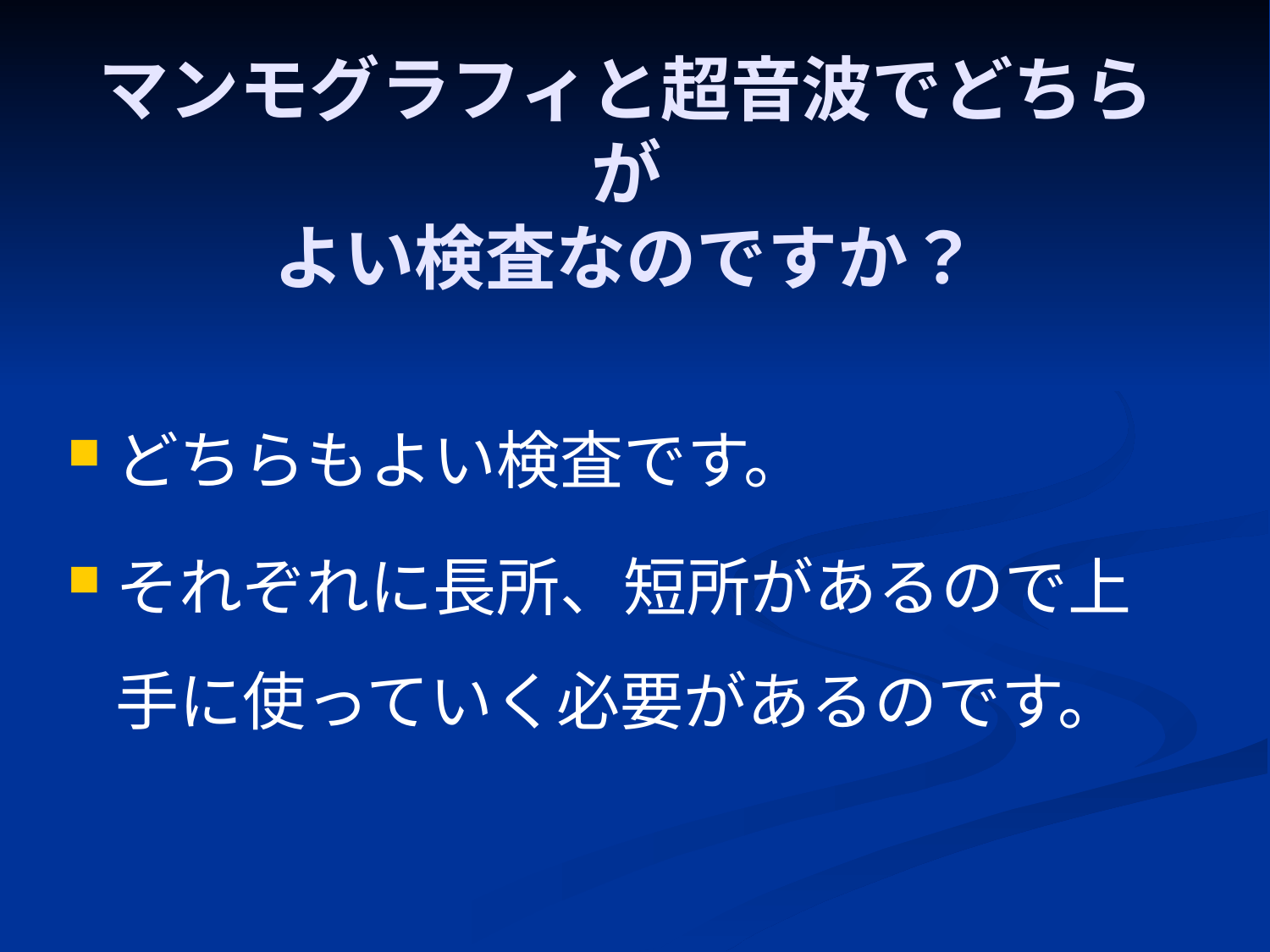

# マンモグラフィと超音波でどちらが よい検査なのですか？
どちらもよい検査です。
それぞれに長所、短所があるので上手に使っていく必要があるのです。